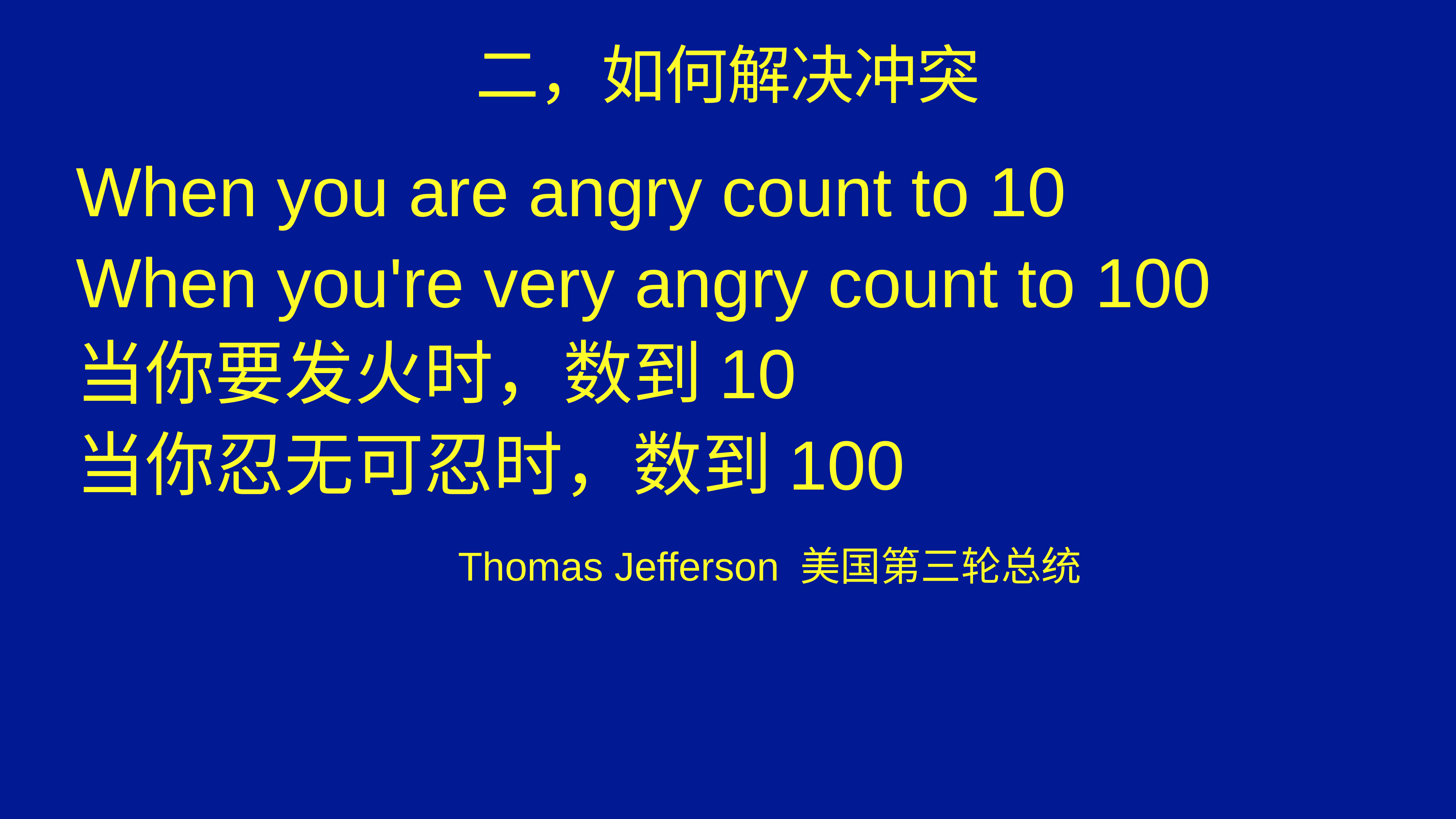

# 二，如何解决冲突
When you are angry count to 10
When you're very angry count to 100
当你要发火时，数到10
当你忍无可忍时，数到100
                     	Thomas Jefferson 美国第三轮总统